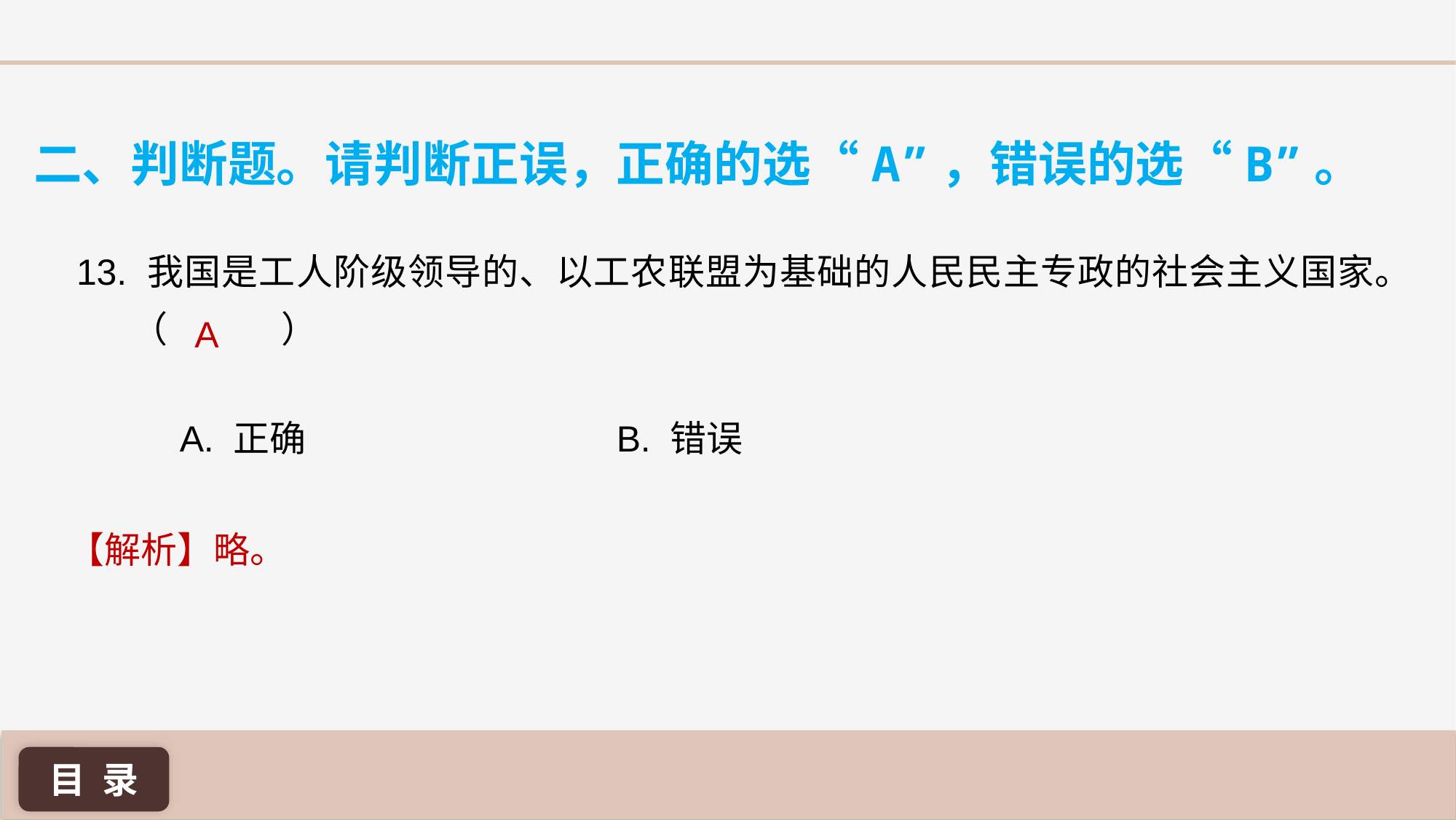

二、判断题。请判断正误，正确的选“A”，错误的选“B”。
13. 我国是工人阶级领导的、以工农联盟为基础的人民民主专政的社会主义国家。（ 	     ）
A
A. 正确 			B. 错误
【解析】略。